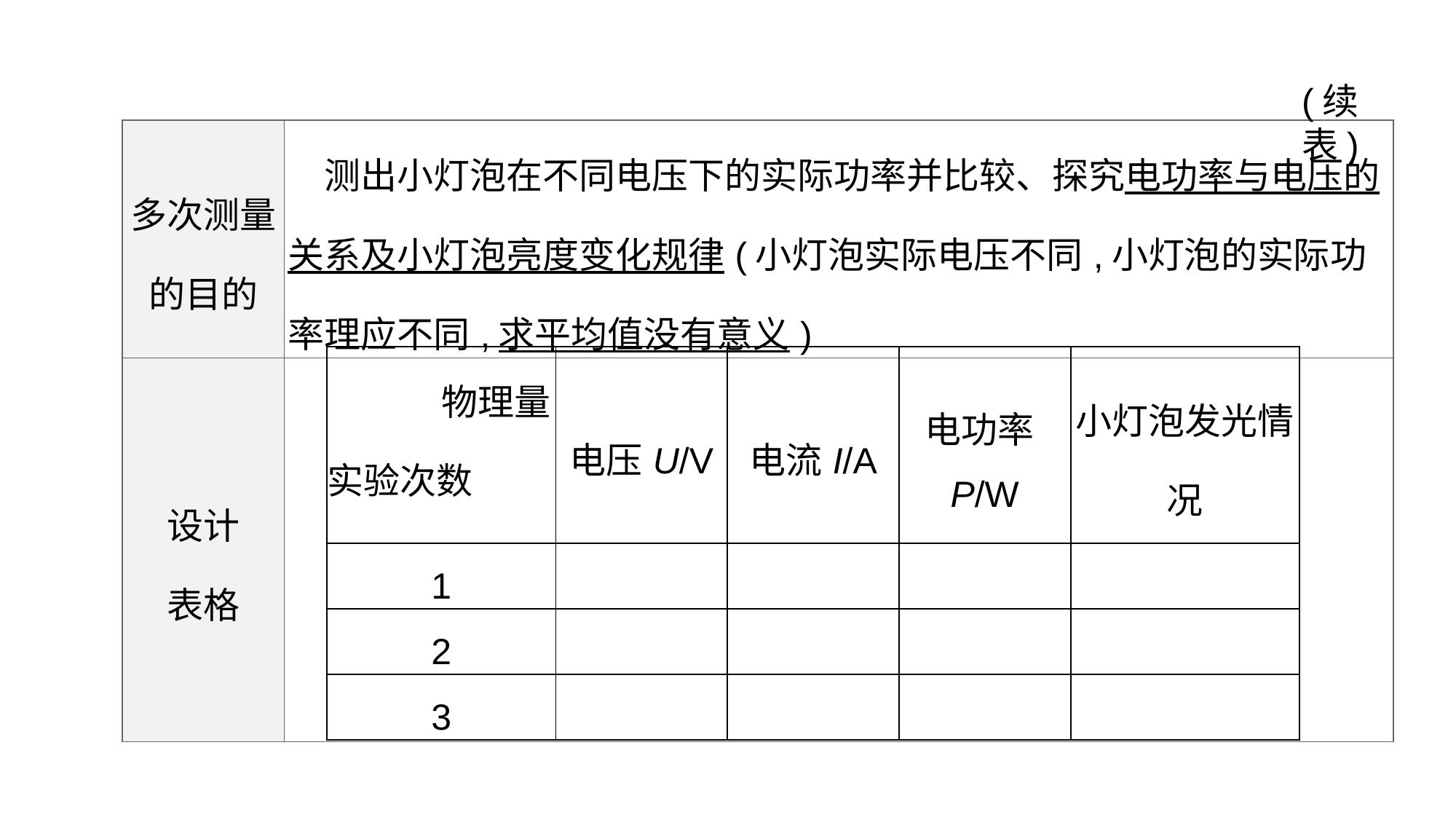

(续表)
| 多次测量 的目的 | 测出小灯泡在不同电压下的实际功率并比较、探究电功率与电压的关系及小灯泡亮度变化规律(小灯泡实际电压不同,小灯泡的实际功率理应不同,求平均值没有意义) |
| --- | --- |
| 设计 表格 |  |
| 物理量 实验次数 | 电压U/V | 电流I/A | 电功率P/W | 小灯泡发光情况 |
| --- | --- | --- | --- | --- |
| 1 |  |  |  |  |
| 2 |  |  |  |  |
| 3 |  |  |  |  |